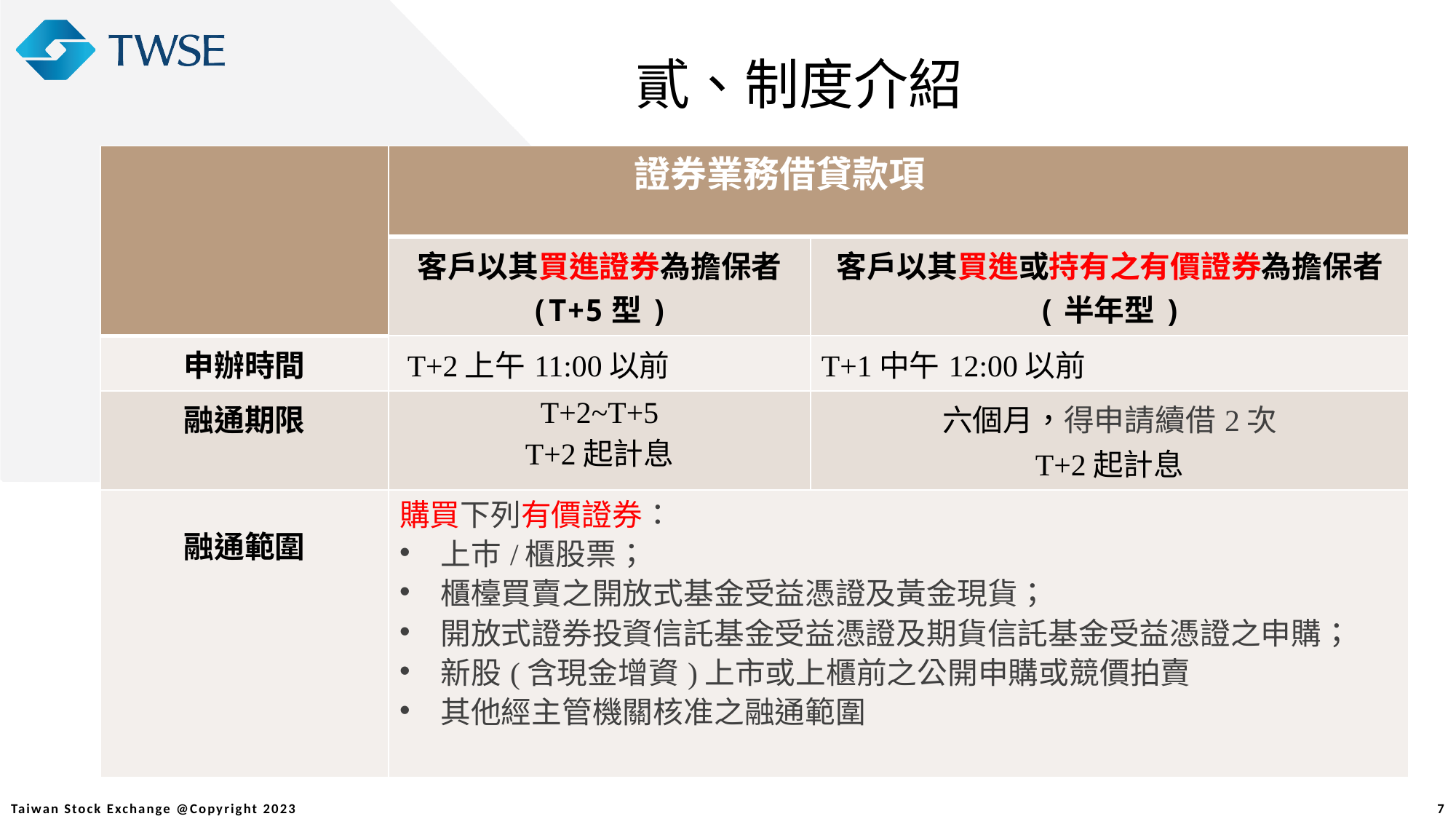

貳、制度介紹

|  |  |  |
| --- | --- | --- |
|  | 客戶以其買進證券為擔保者 (T+5型) | 客戶以其買進或持有之有價證券為擔保者 (半年型) |
| 申辦時間 | T+2上午11:00以前 | T+1中午12:00以前 |
| 融通期限 | T+2~T+5 T+2起計息 | 六個月，得申請續借2次 T+2起計息 |
| 融通範圍 | 購買下列有價證券： 上巿/櫃股票； 櫃檯買賣之開放式基金受益憑證及黃金現貨； 開放式證券投資信託基金受益憑證及期貨信託基金受益憑證之申購； 新股(含現金增資)上市或上櫃前之公開申購或競價拍賣 其他經主管機關核准之融通範圍 |  |
證券業務借貸款項
7